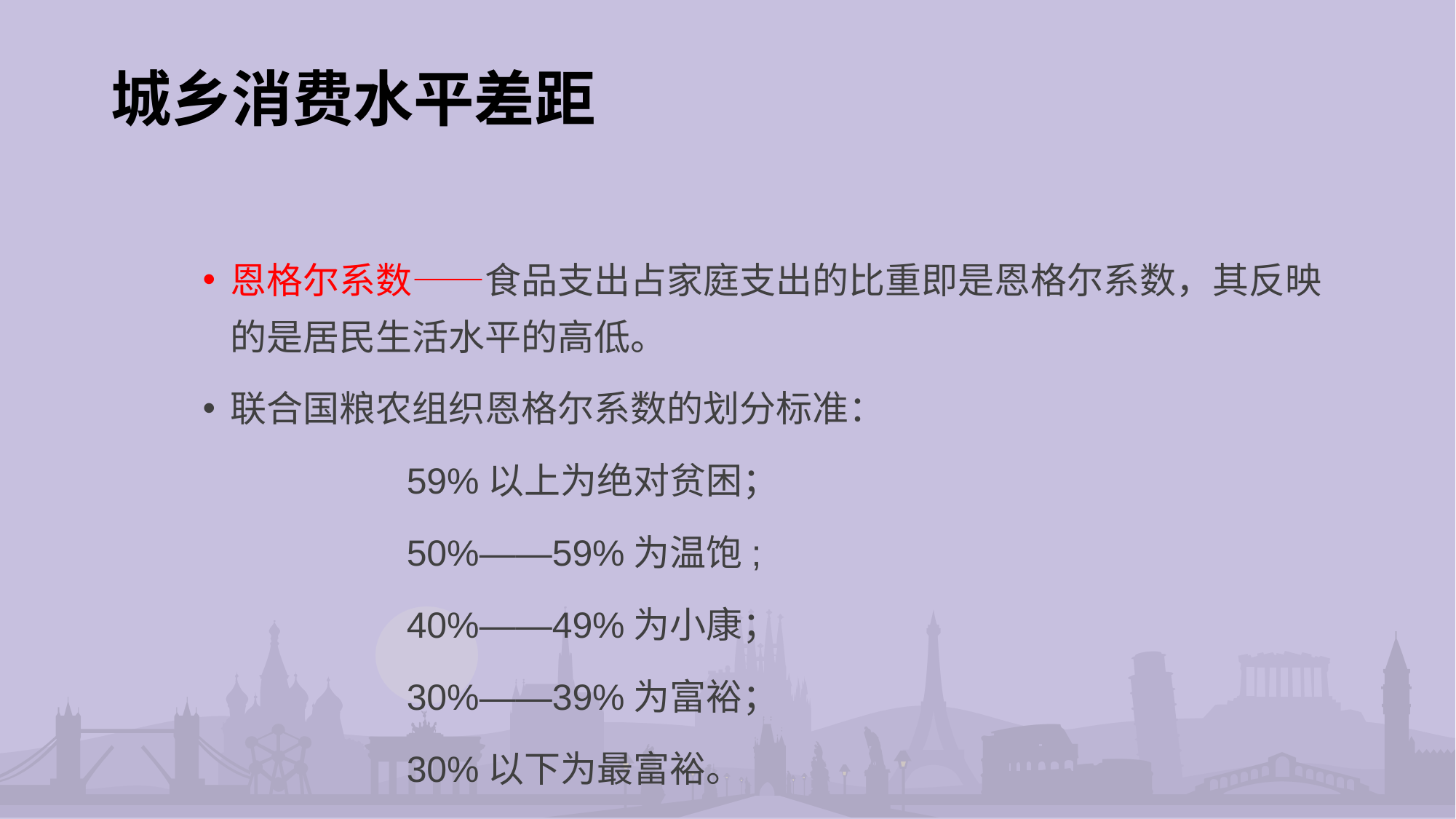

# 城乡消费水平差距
恩格尔系数——食品支出占家庭支出的比重即是恩格尔系数，其反映的是居民生活水平的高低。
联合国粮农组织恩格尔系数的划分标准：
                    59%以上为绝对贫困；
                    50%——59%为温饱;
                    40%——49%为小康；
                    30%——39%为富裕；
                    30%以下为最富裕。